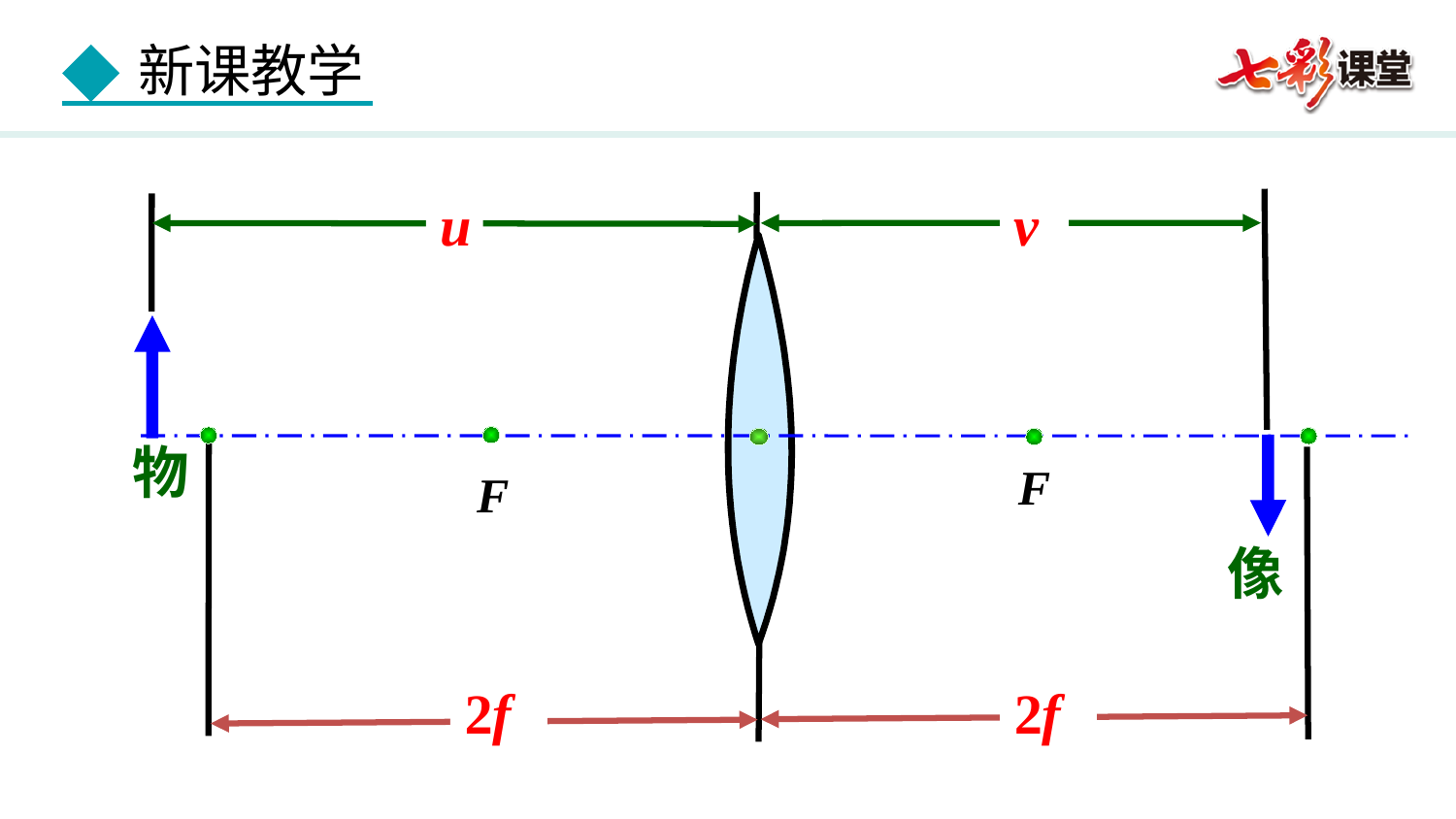

u
v

物

F
F
像

2f
2f